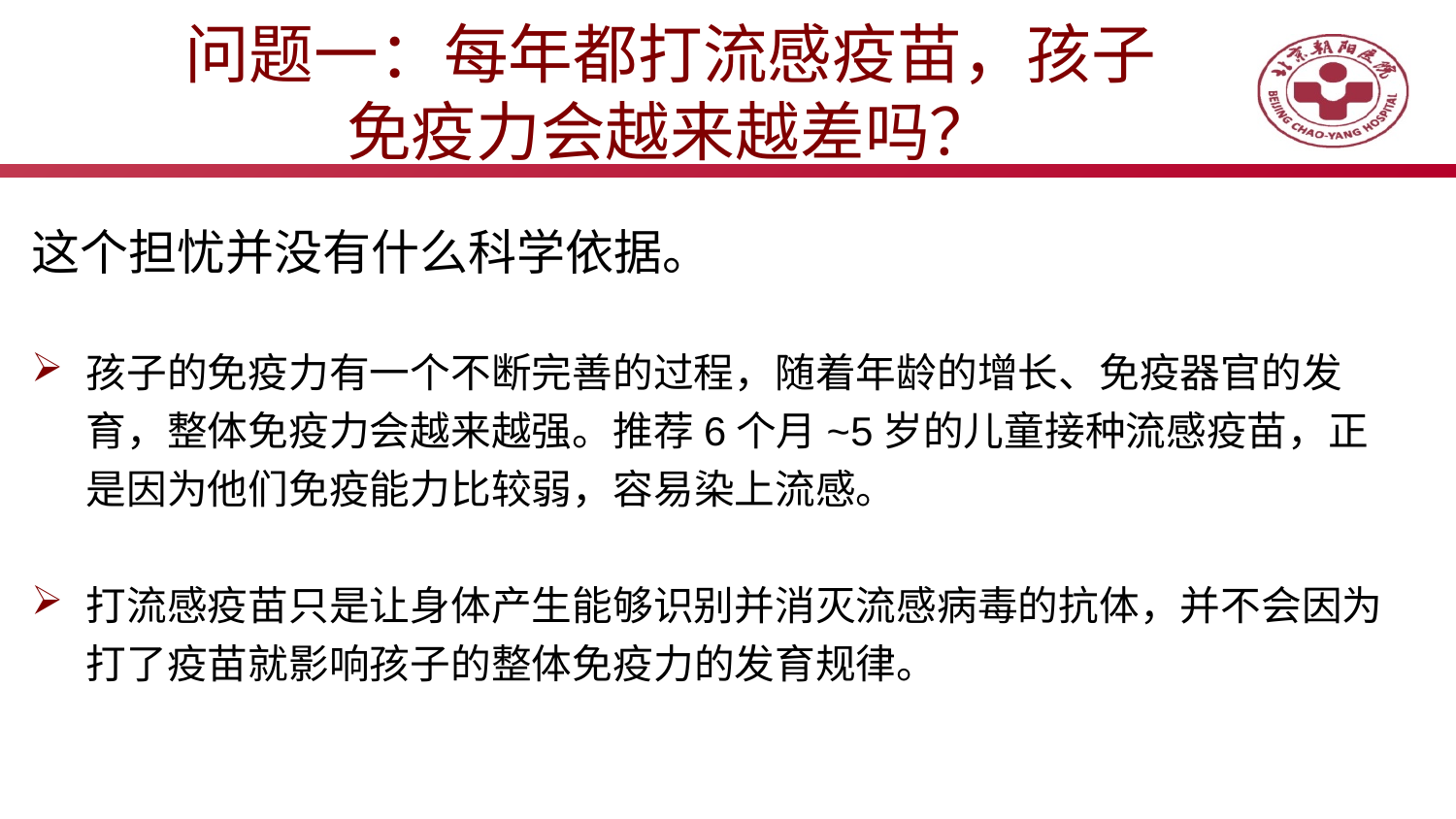

问题一：每年都打流感疫苗，孩子免疫力会越来越差吗？
这个担忧并没有什么科学依据。

孩子的免疫力有一个不断完善的过程，随着年龄的增长、免疫器官的发育，整体免疫力会越来越强。推荐6个月~5岁的儿童接种流感疫苗，正是因为他们免疫能力比较弱，容易染上流感。

打流感疫苗只是让身体产生能够识别并消灭流感病毒的抗体，并不会因为打了疫苗就影响孩子的整体免疫力的发育规律。